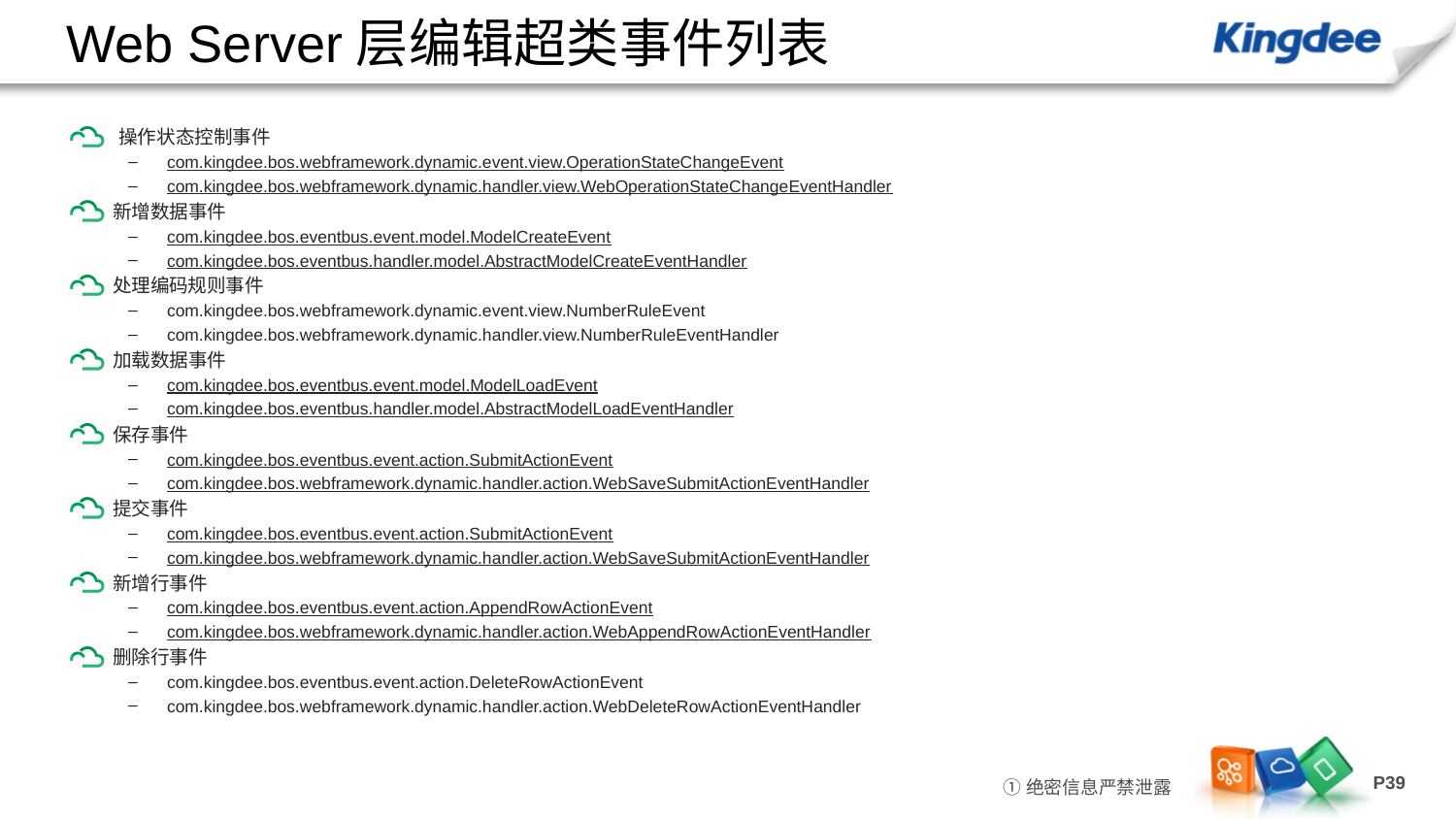

# Web Server层编辑超类事件列表
 操作状态控制事件
com.kingdee.bos.webframework.dynamic.event.view.OperationStateChangeEvent
com.kingdee.bos.webframework.dynamic.handler.view.WebOperationStateChangeEventHandler
新增数据事件
com.kingdee.bos.eventbus.event.model.ModelCreateEvent
com.kingdee.bos.eventbus.handler.model.AbstractModelCreateEventHandler
处理编码规则事件
com.kingdee.bos.webframework.dynamic.event.view.NumberRuleEvent
com.kingdee.bos.webframework.dynamic.handler.view.NumberRuleEventHandler
加载数据事件
com.kingdee.bos.eventbus.event.model.ModelLoadEvent
com.kingdee.bos.eventbus.handler.model.AbstractModelLoadEventHandler
保存事件
com.kingdee.bos.eventbus.event.action.SubmitActionEvent
com.kingdee.bos.webframework.dynamic.handler.action.WebSaveSubmitActionEventHandler
提交事件
com.kingdee.bos.eventbus.event.action.SubmitActionEvent
com.kingdee.bos.webframework.dynamic.handler.action.WebSaveSubmitActionEventHandler
新增行事件
com.kingdee.bos.eventbus.event.action.AppendRowActionEvent
com.kingdee.bos.webframework.dynamic.handler.action.WebAppendRowActionEventHandler
删除行事件
com.kingdee.bos.eventbus.event.action.DeleteRowActionEvent
com.kingdee.bos.webframework.dynamic.handler.action.WebDeleteRowActionEventHandler